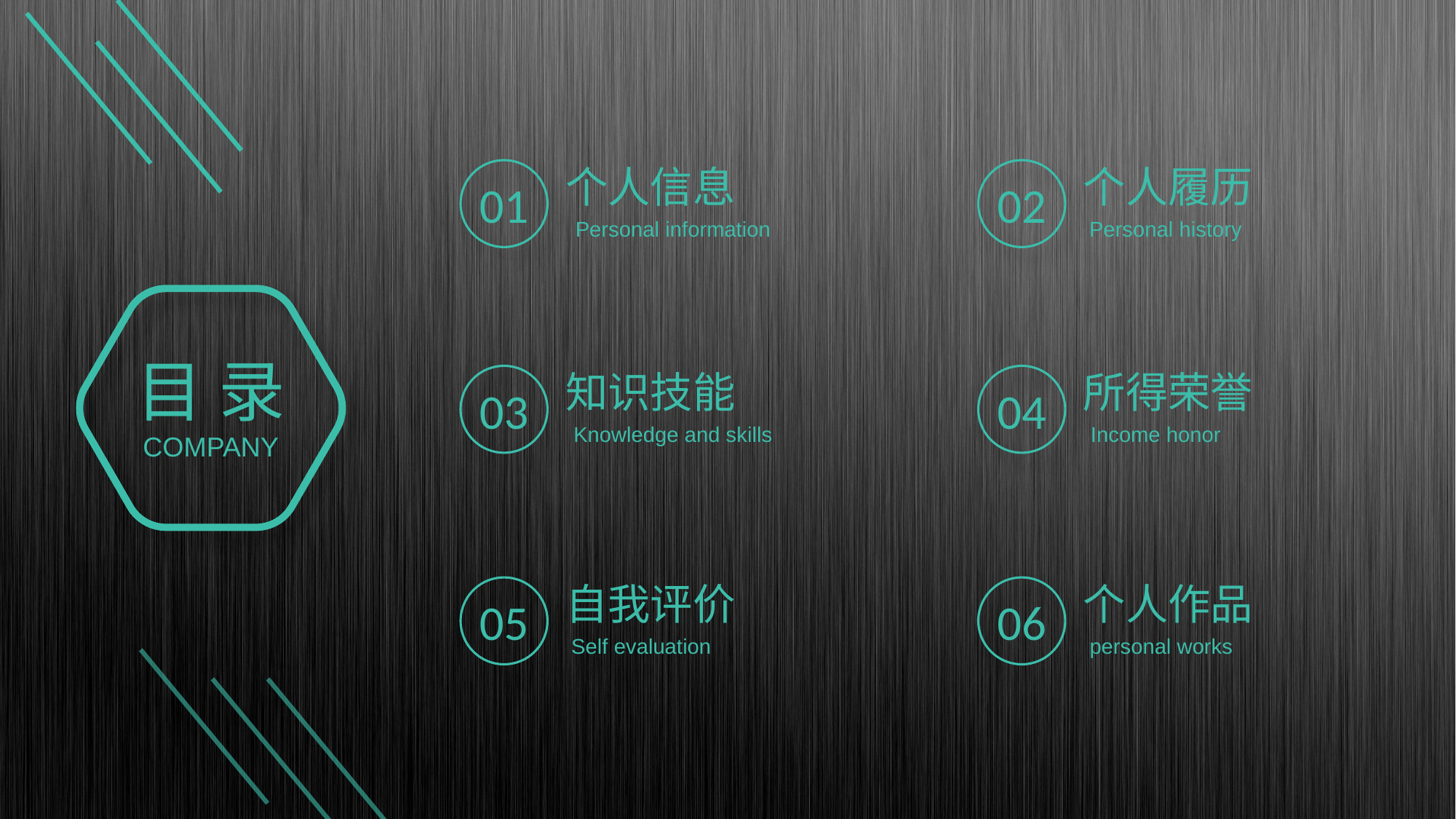

个人信息
个人履历

01
02
Personal information
Personal history

目 录
COMPANY
知识技能
所得荣誉

03
04
Knowledge and skills
Income honor
自我评价
个人作品

05
06
Self evaluation
personal works